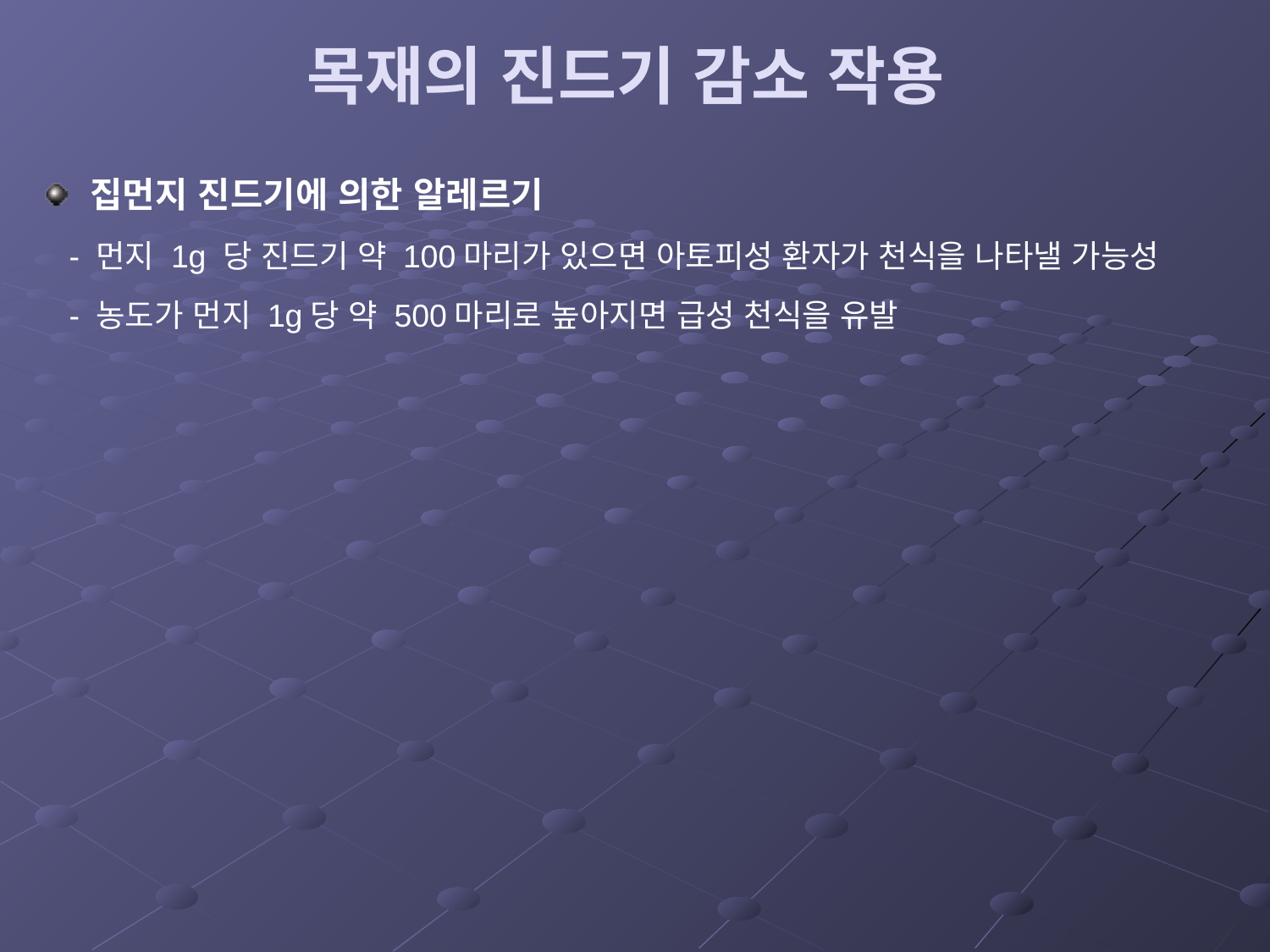

# 목재의 진드기 감소 작용
집먼지 진드기에 의한 알레르기
   - 먼지 1g 당 진드기 약 100마리가 있으면 아토피성 환자가 천식을 나타낼 가능성
   - 농도가 먼지 1g당 약 500마리로 높아지면 급성 천식을 유발